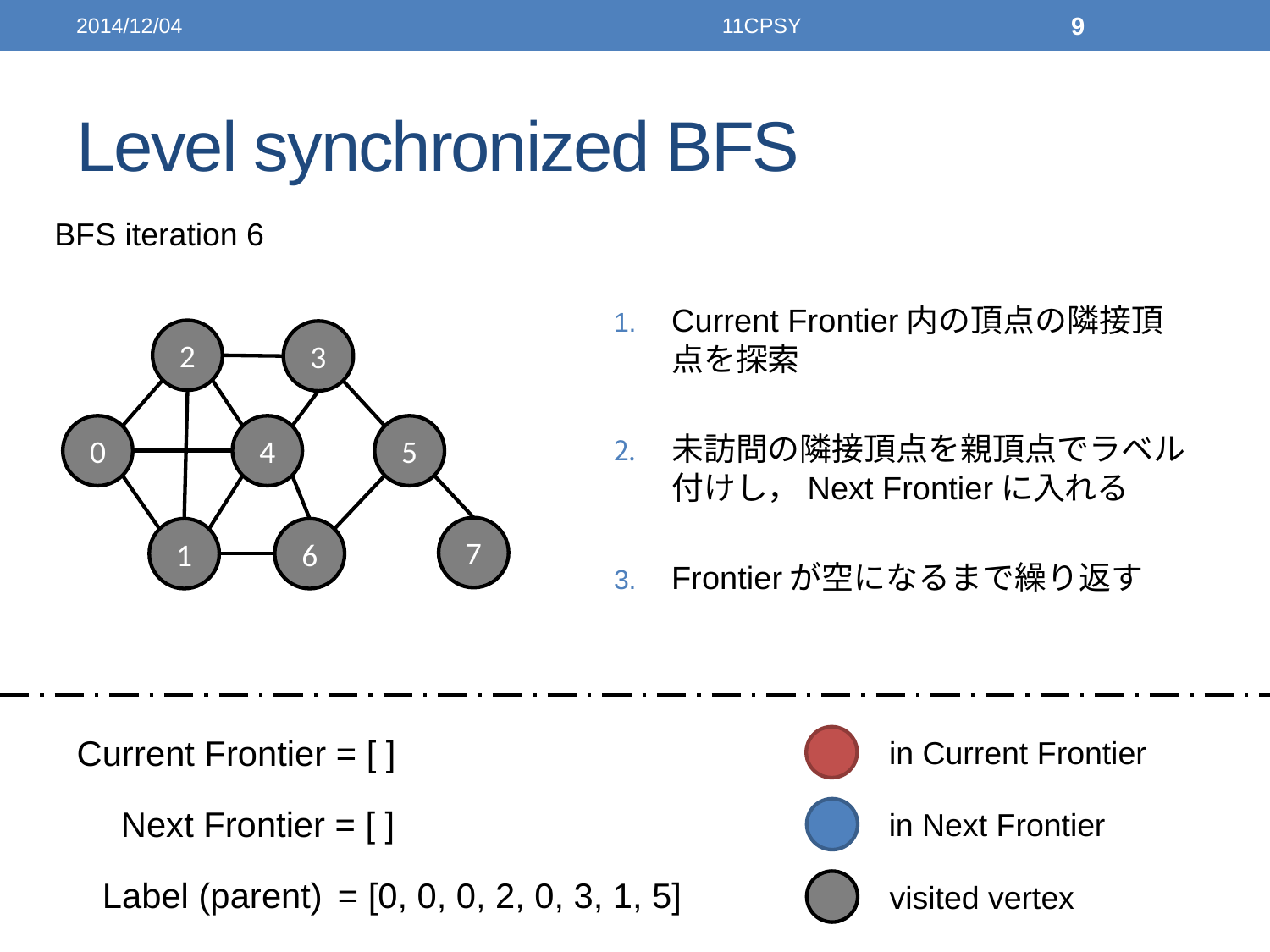

2014/12/04
11CPSY
9
# Level synchronized BFS

BFS iteration 0
2
3
0
4
5
7
1
6
Current Frontier = [ ]
Next Frontier = [0]
Label (parent)
BFS Tree = [0, -1, -1, -1, -1, -1, -1, -1]

BFS iteration 1
2
3
0
4
5
7
1
6
Current Frontier = [0]
Next Frontier = [1, 2, 4]
Label (parent)
BFS Tree = [0, 0, 0, -1, 0, -1, -1, -1]

BFS iteration 2
2
3
0
4
5
7
1
6
Current Frontier = [1, 2, 4]
Next Frontier = [3, 6]
Label (parent)
BFS Tree = [0, 0, 0, 2, 0, -1, 1, -1]

BFS iteration 3
2
3
0
4
5
7
1
6
Current Frontier = [3, 6]
Next Frontier = [5]
Label (parent)
BFS Tree = [0, 0, 0, 2, 0, 3, 1, -1]

BFS iteration 4
2
3
0
4
5
7
1
6
Current Frontier = [5]
Next Frontier = [7]
Label (parent)
BFS Tree = [0, 0, 0, 2, 0, 3, 1, 5]

BFS iteration 5
2
3
0
4
5
7
1
6
Current Frontier = [7]
Next Frontier = [ ]
Label (parent)
BFS Tree = [0, 0, 0, 2, 0, 3, 1, 5]

BFS iteration 6
2
3
0
4
5
7
1
6
Current Frontier = [ ]
Next Frontier = [ ]
Label (parent)
BFS Tree = [0, 0, 0, 2, 0, 3, 1, 5]
Current Frontier内の頂点の隣接頂点を探索

未訪問の隣接頂点を親頂点でラベル付けし，Next Frontierに入れる

Frontierが空になるまで繰り返す

in Current Frontier
in Next Frontier

visited vertex